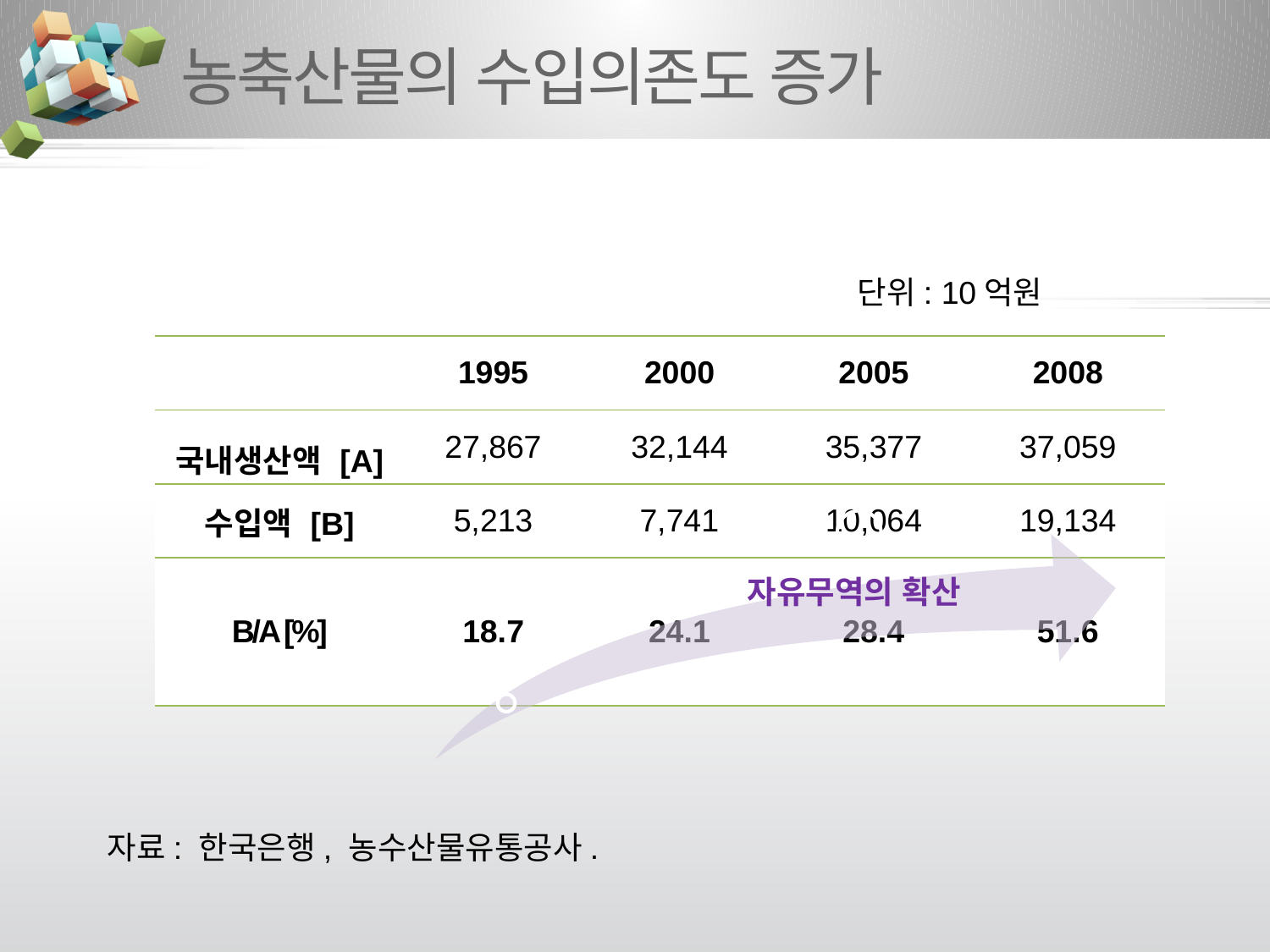

# 농축산물의 수입의존도 증가
단위: 10억원
|  | 1995 | 2000 | 2005 | 2008 |
| --- | --- | --- | --- | --- |
| 국내생산액 [A] | 27,867 | 32,144 | 35,377 | 37,059 |
| 수입액 [B] | 5,213 | 7,741 | 10,064 | 19,134 |
| B/A [%] | 18.7 | 24.1 | 28.4 | 51.6 |

자유무역의 확산
자료: 한국은행, 농수산물유통공사.